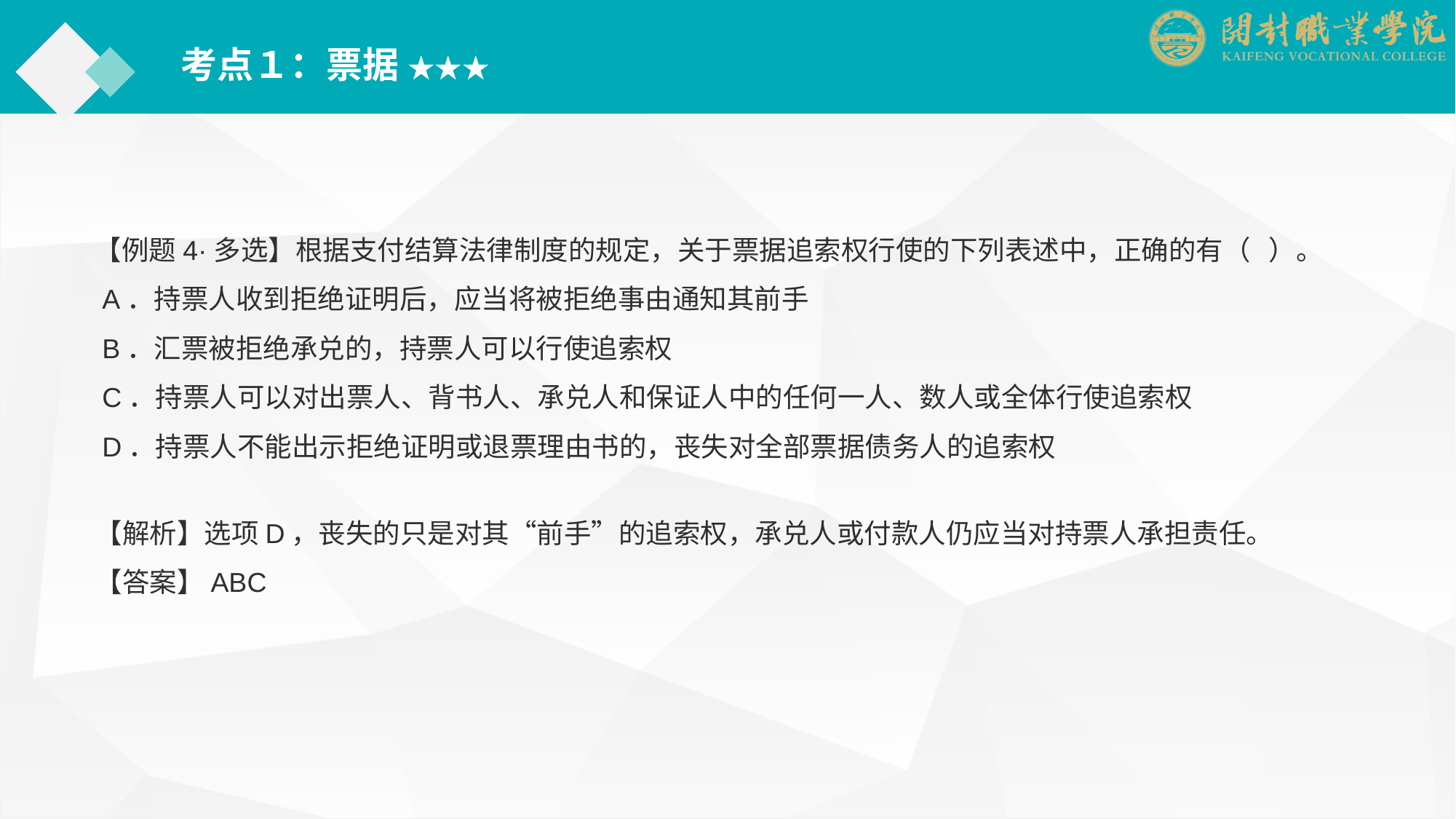

考点１：票据 ★★★
【例题4·多选】根据支付结算法律制度的规定，关于票据追索权行使的下列表述中，正确的有（   ）。
 A．持票人收到拒绝证明后，应当将被拒绝事由通知其前手
 B．汇票被拒绝承兑的，持票人可以行使追索权
 C．持票人可以对出票人、背书人、承兑人和保证人中的任何一人、数人或全体行使追索权
 D．持票人不能出示拒绝证明或退票理由书的，丧失对全部票据债务人的追索权
【解析】选项D，丧失的只是对其“前手”的追索权，承兑人或付款人仍应当对持票人承担责任。
【答案】ABC